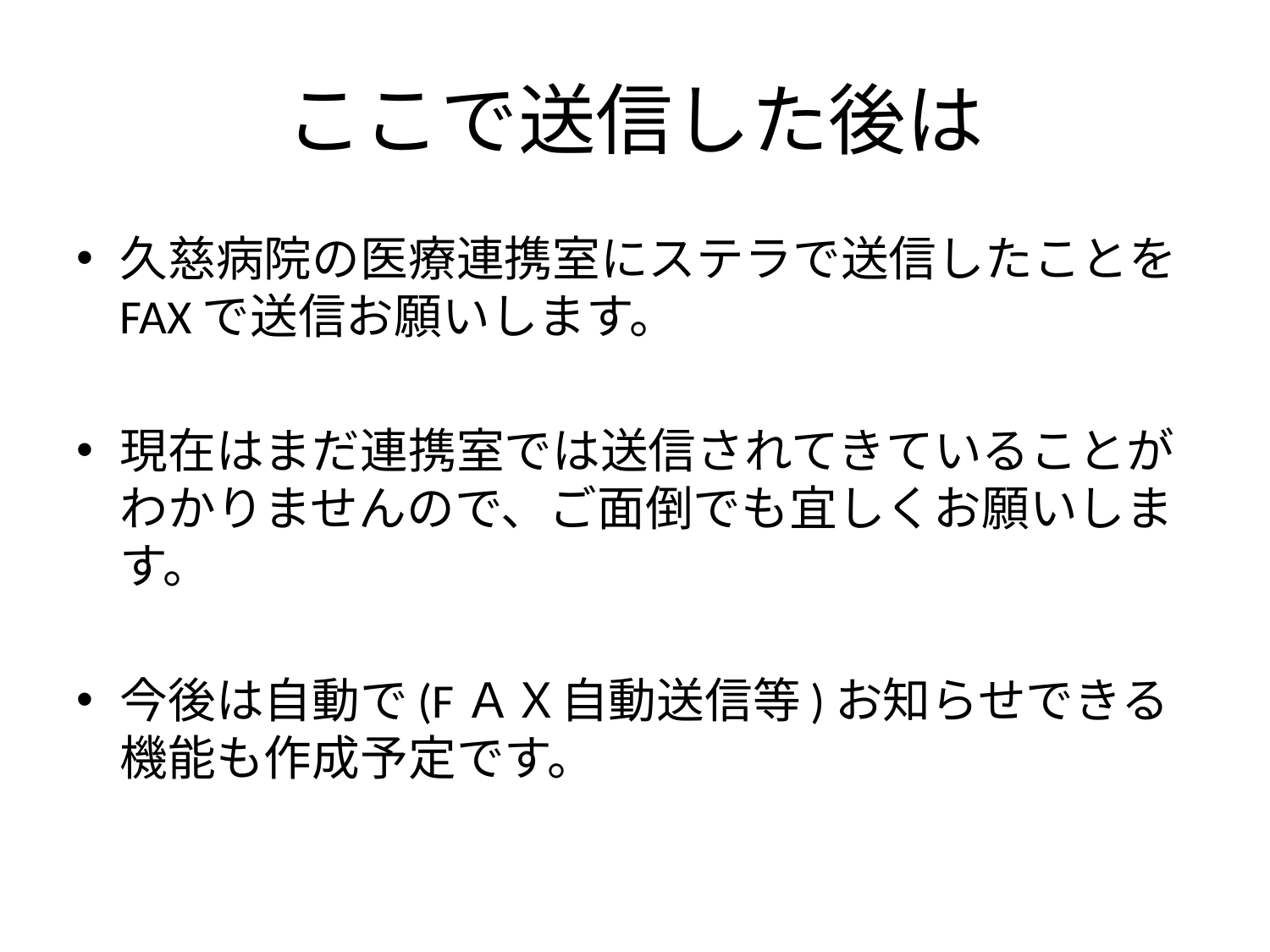

# ここで送信した後は
久慈病院の医療連携室にステラで送信したことをFAXで送信お願いします。

現在はまだ連携室では送信されてきていることがわかりませんので、ご面倒でも宜しくお願いします。

今後は自動で(FＡＸ自動送信等)お知らせできる機能も作成予定です。